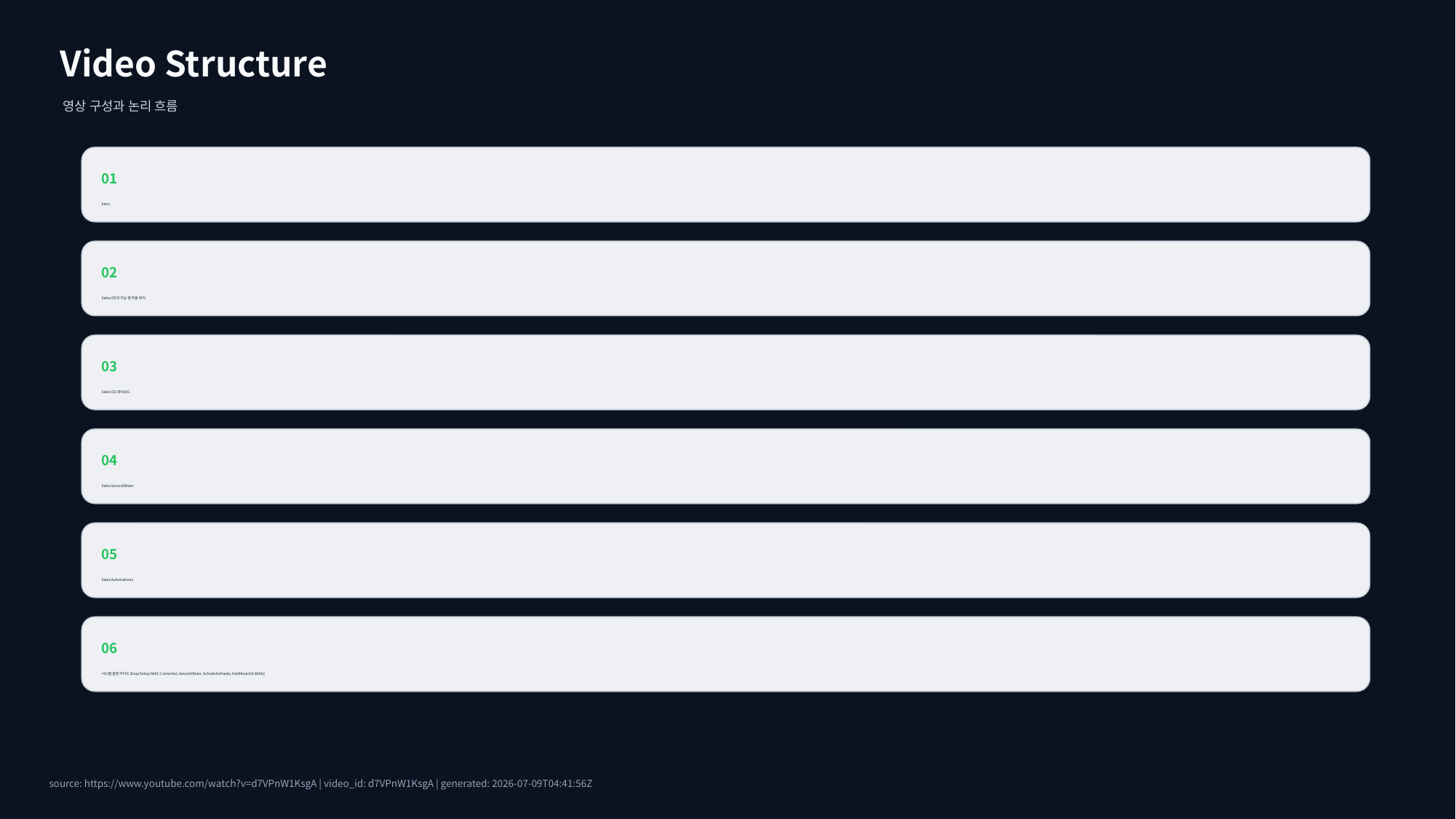

Video Structure
영상 구성과 논리 흐름

01
Intro

02
Sales OS의 기능 및 작동 방식

03
Sales OS 대시보드

04
Sales Second Brain

05
Sales Automations

06
시스템 설정 가이드 (Easy Setup Skill, Connector, Second Brain, Scheduled tasks, Dashboard & Skills)
source: https://www.youtube.com/watch?v=d7VPnW1KsgA | video_id: d7VPnW1KsgA | generated: 2026-07-09T04:41:56Z